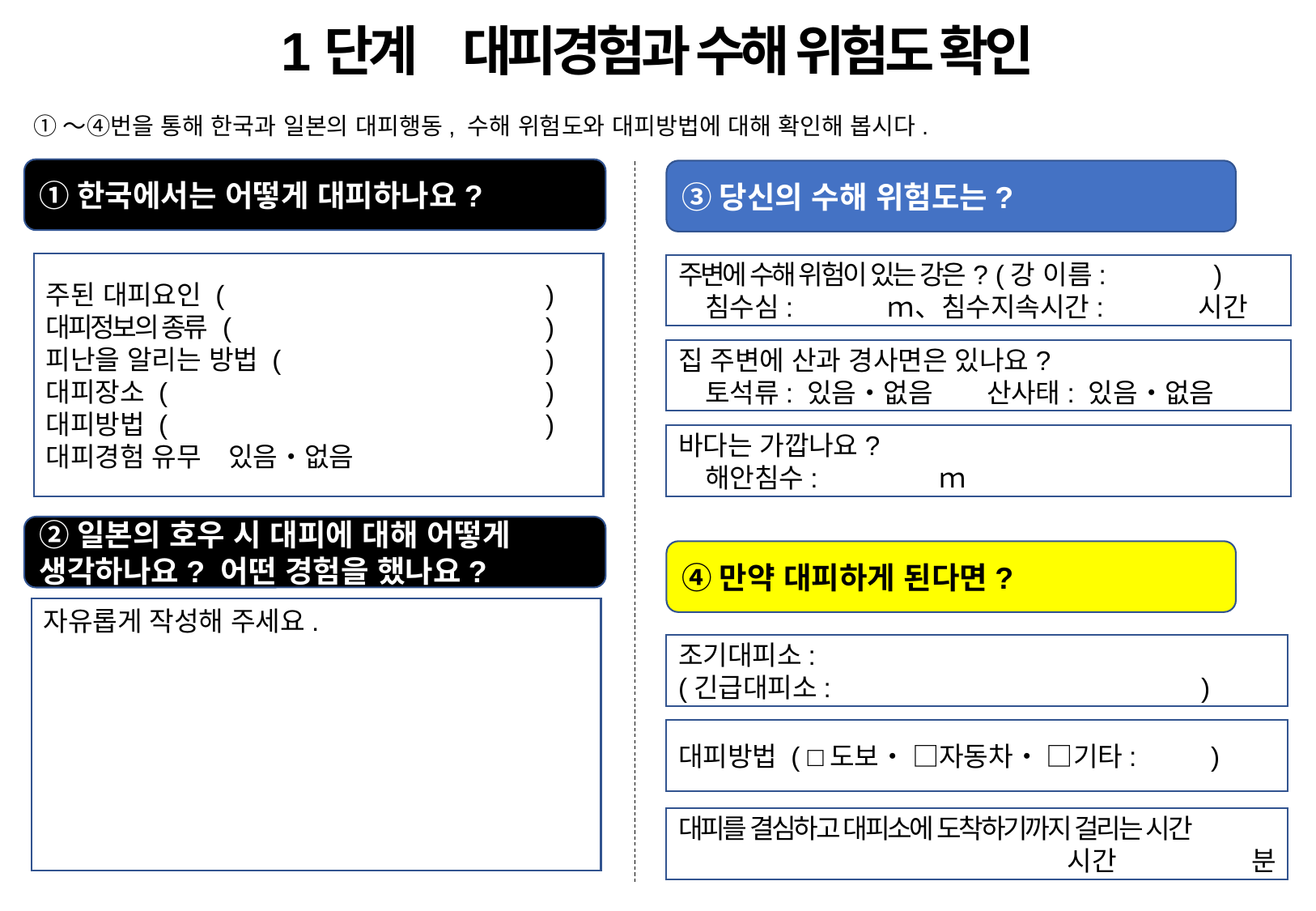

1단계　대피경험과 수해 위험도 확인
①～④번을 통해 한국과 일본의 대피행동, 수해 위험도와 대피방법에 대해 확인해 봅시다.
①한국에서는 어떻게 대피하나요?
③당신의 수해 위험도는?
주된 대피요인 (　	)
대피정보의 종류 (	)
피난을 알리는 방법 (	)
대피장소 (　	)
대피방법 (　	)
대피경험 유무　있음・없음
주변에 수해 위험이 있는 강은? (강 이름:         　)
　침수심: 　　　ｍ、침수지속시간: 　　　시간
집 주변에 산과 경사면은 있나요?
　토석류: 있음・없음　　산사태: 있음・없음
바다는 가깝나요?
　해안침수: 　　　　ｍ
②일본의 호우 시 대피에 대해 어떻게 생각하나요? 어떤 경험을 했나요?
④만약 대피하게 된다면?
자유롭게 작성해 주세요.
조기대피소:
(긴급대피소: 　　　　　　　　　　　　　)
대피방법 ( □도보・ □자동차・ □기타: 　　)
대피를 결심하고 대피소에 도착하기까지 걸리는 시간
　　　　시간　　　　　분